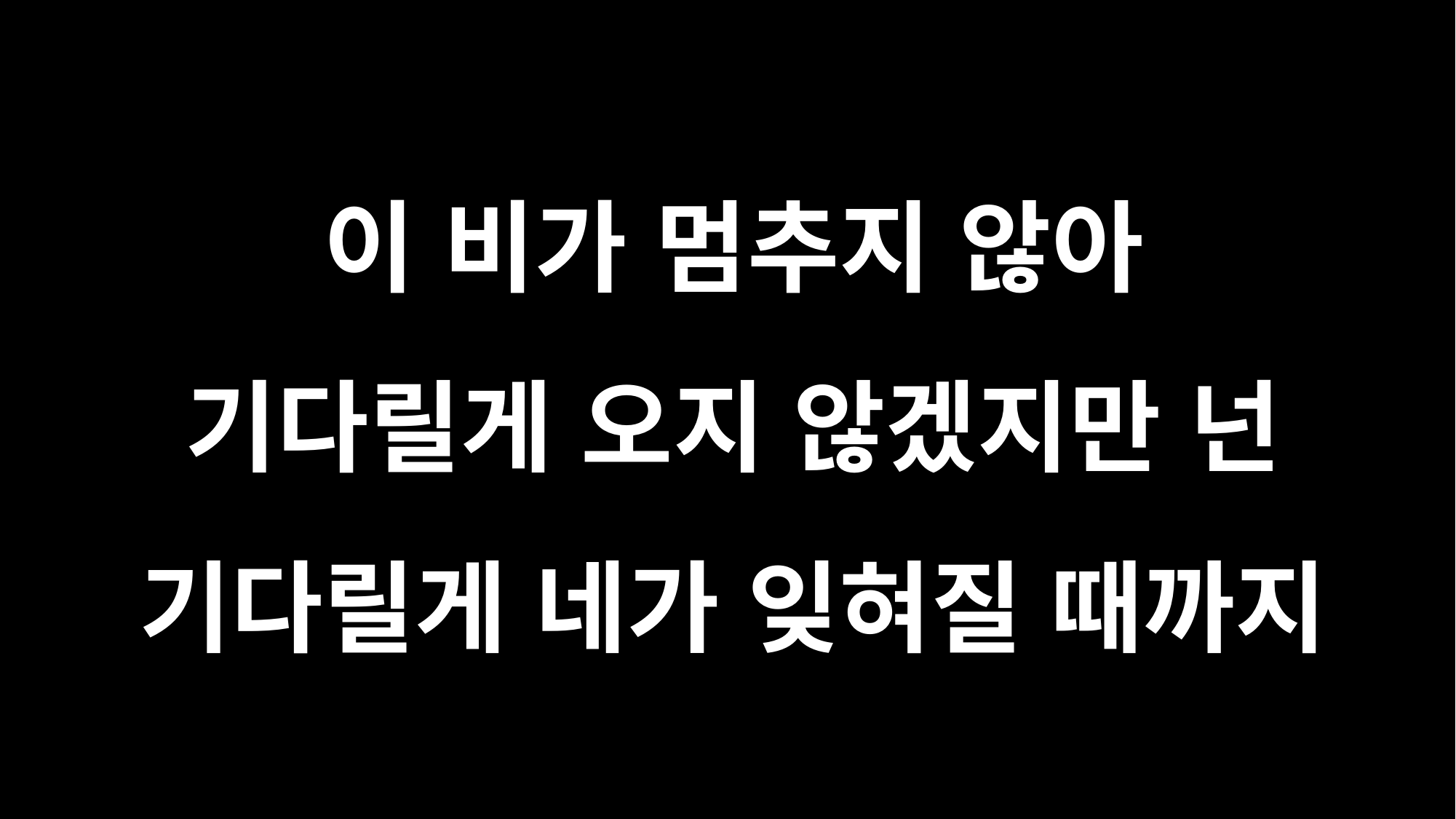

이 비가 멈추지 않아
기다릴게 오지 않겠지만 넌
기다릴게 네가 잊혀질 때까지